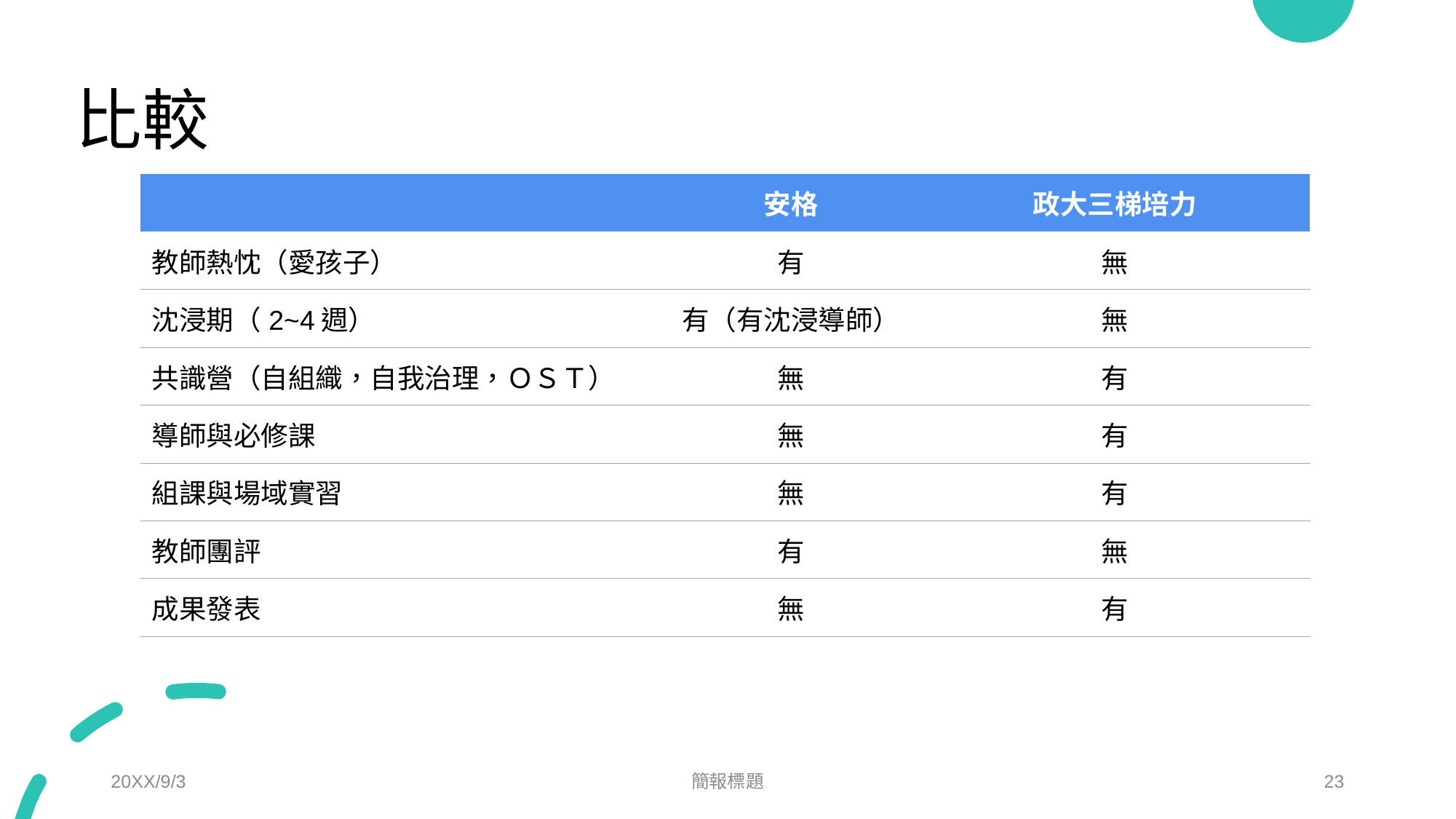

# 比較
|  | 安格 | 政大三梯培力 |
| --- | --- | --- |
| 教師熱忱（愛孩子） | 有 | 無 |
| 沈浸期（2~4週） | 有（有沈浸導師） | 無 |
| 共識營（自組織，自我治理，ＯＳＴ） | 無 | 有 |
| 導師與必修課 | 無 | 有 |
| 組課與場域實習 | 無 | 有 |
| 教師團評 | 有 | 無 |
| 成果發表 | 無 | 有 |
20XX/9/3
簡報標題
23